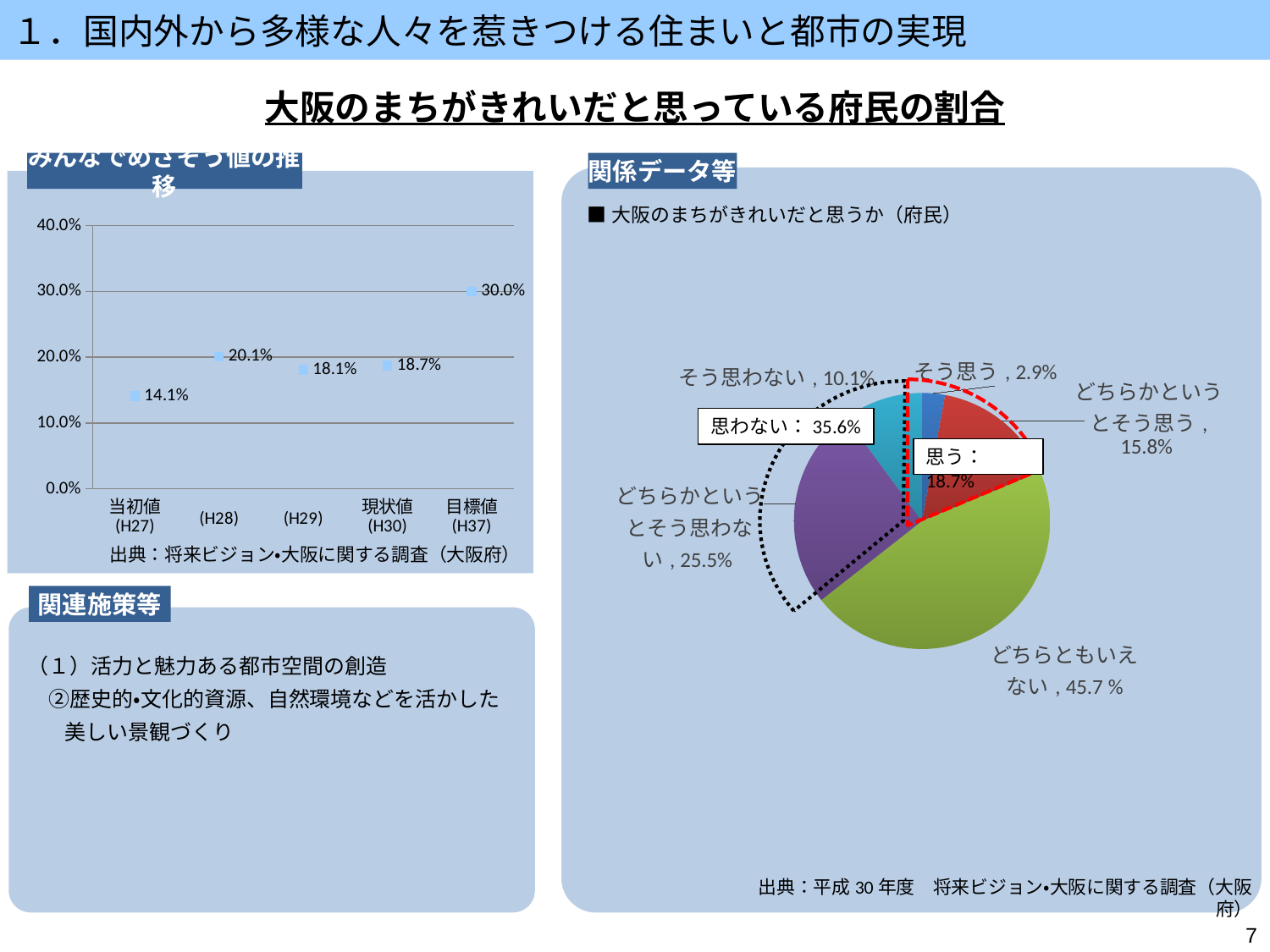

１．国内外から多様な人々を惹きつける住まいと都市の実現
大阪のまちがきれいだと思っている府民の割合
みんなでめざそう値の推移
関係データ等

■大阪のまちがきれいだと思うか（府民）

### Chart

| Category |  |
|---|---|
| 当初値
(H27) | 0.141 |
|
(H28) | 0.201 |
|
(H29) | 0.181 |
| 現状値
(H30) | 0.187 |
| 目標値
(H37) | 0.3 |

### Chart

| Category |  |
|---|---|
| そう思う | 2.9 |
| どちらかというとそう思う | 15.8 |
| どちらともいえない | 45.7 |
| どちらかというとそう思わない | 25.5 |
| そう思わない | 10.1 |

思わない：35.6%
思う：18.7%
済
出典：将来ビジョン・大阪に関する調査（大阪府）
関連施策等

（１）活力と魅力ある都市空間の創造
　②歴史的・文化的資源、自然環境などを活かした美しい景観づくり
出典：平成30年度　将来ビジョン・大阪に関する調査（大阪府）
7